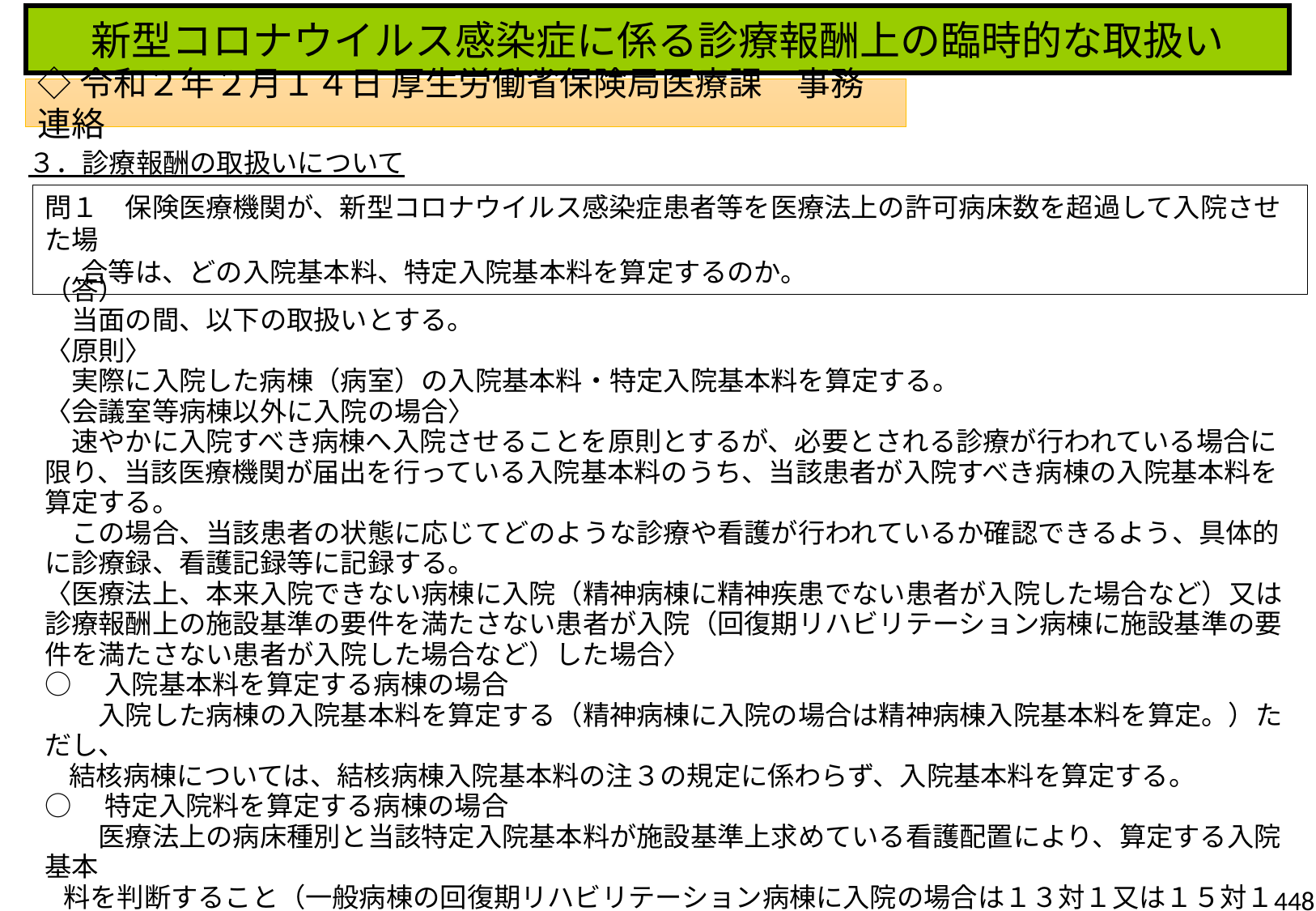

新型コロナウイルス感染症に係る診療報酬上の臨時的な取扱い
◇令和２年２月１４日 厚生労働省保険局医療課　事務連絡
３．診療報酬の取扱いについて
問１　保険医療機関が、新型コロナウイルス感染症患者等を医療法上の許可病床数を超過して入院させた場
     合等は、どの入院基本料、特定入院基本料を算定するのか。
（答）
　当面の間、以下の取扱いとする。
〈原則〉
　実際に入院した病棟（病室）の入院基本料・特定入院基本料を算定する。
〈会議室等病棟以外に入院の場合〉
　速やかに入院すべき病棟へ入院させることを原則とするが、必要とされる診療が行われている場合に限り、当該医療機関が届出を行っている入院基本料のうち、当該患者が入院すべき病棟の入院基本料を算定する。
　この場合、当該患者の状態に応じてどのような診療や看護が行われているか確認できるよう、具体的に診療録、看護記録等に記録する。
〈医療法上、本来入院できない病棟に入院（精神病棟に精神疾患でない患者が入院した場合など）又は診療報酬上の施設基準の要件を満たさない患者が入院（回復期リハビリテーション病棟に施設基準の要件を満たさない患者が入院した場合など）した場合〉
○　入院基本料を算定する病棟の場合
　　入院した病棟の入院基本料を算定する（精神病棟に入院の場合は精神病棟入院基本料を算定。）ただし、
   結核病棟については、結核病棟入院基本料の注３の規定に係わらず、入院基本料を算定する。
○　特定入院料を算定する病棟の場合
　　医療法上の病床種別と当該特定入院基本料が施設基準上求めている看護配置により、算定する入院基本
  料を判断すること（一般病棟の回復期リハビリテーション病棟に入院の場合は１３対１又は１５対１の看護配置
  を求めていることから、地域一般入院基本料を算定。）
448